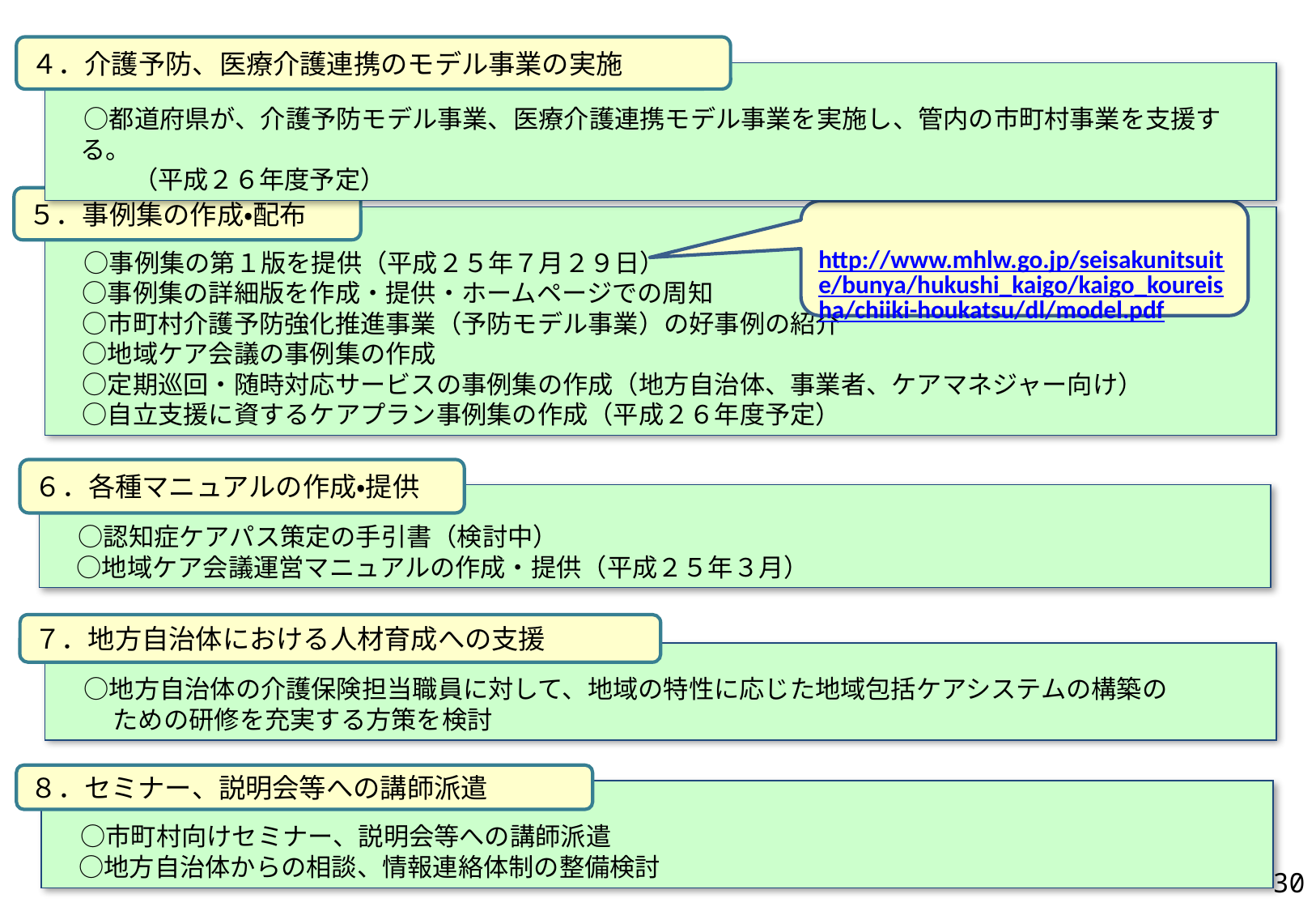

４．介護予防、医療介護連携のモデル事業の実施

　○都道府県が、介護予防モデル事業、医療介護連携モデル事業を実施し、管内の市町村事業を支援する。
　　　（平成２６年度予定）
５．事例集の作成・配布
http://www.mhlw.go.jp/seisakunitsuite/bunya/hukushi_kaigo/kaigo_koureisha/chiiki-houkatsu/dl/model.pdf

　○事例集の第１版を提供（平成２５年７月２９日）
　○事例集の詳細版を作成・提供・ホームページでの周知
　○市町村介護予防強化推進事業（予防モデル事業）の好事例の紹介
　○地域ケア会議の事例集の作成
　○定期巡回・随時対応サービスの事例集の作成（地方自治体、事業者、ケアマネジャー向け）
　○自立支援に資するケアプラン事例集の作成（平成２６年度予定）
６．各種マニュアルの作成・提供

　○認知症ケアパス策定の手引書（検討中）
　○地域ケア会議運営マニュアルの作成・提供（平成２５年３月）
７．地方自治体における人材育成への支援

　○地方自治体の介護保険担当職員に対して、地域の特性に応じた地域包括ケアシステムの構築の
　　 ための研修を充実する方策を検討
８．セミナー、説明会等への講師派遣

　○市町村向けセミナー、説明会等への講師派遣
　○地方自治体からの相談、情報連絡体制の整備検討
30